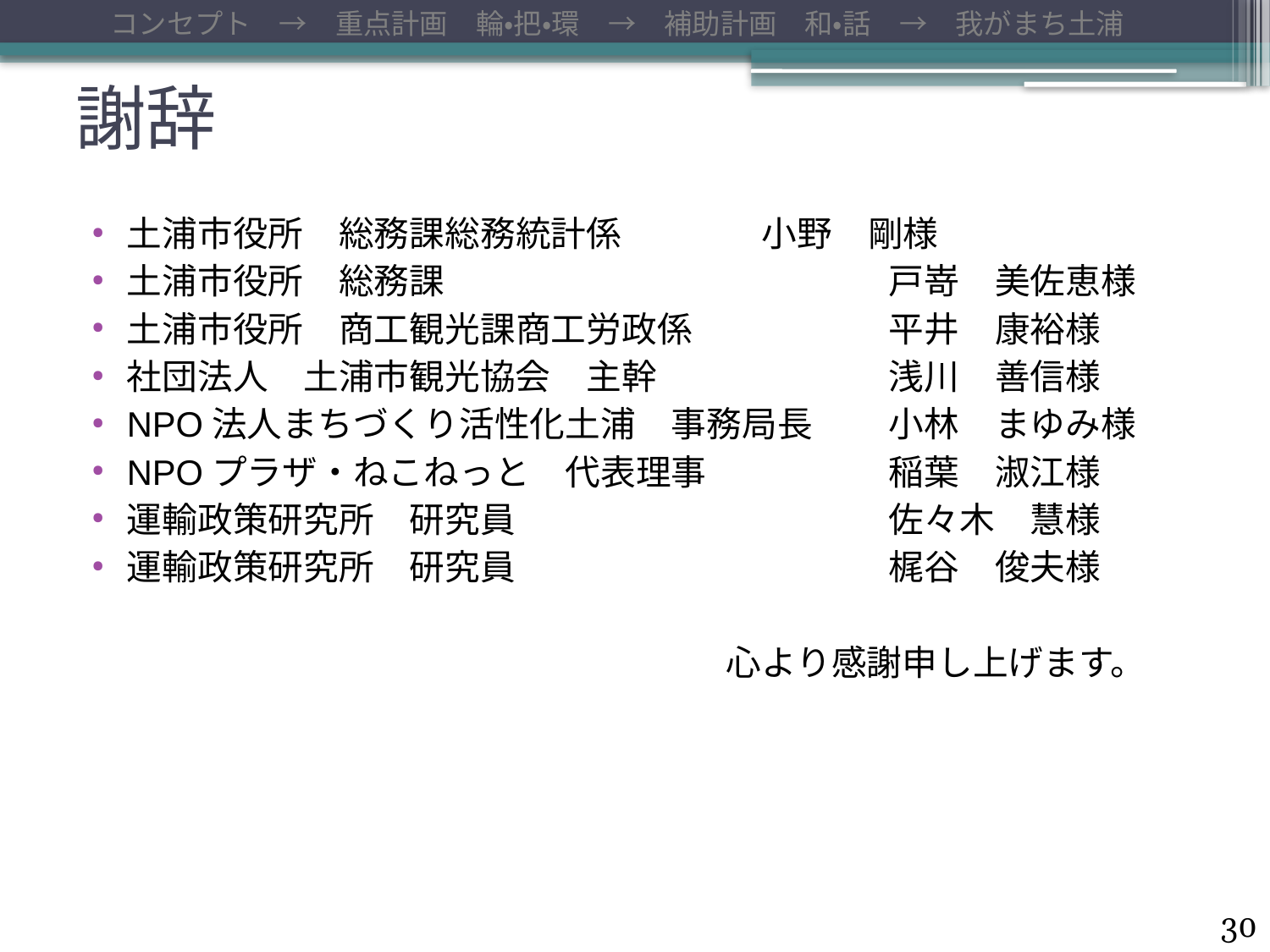

コンセプト　→　重点計画　輪・把・環　→　補助計画　和・話　→　我がまち土浦
# 謝辞

土浦市役所　総務課総務統計係		小野　剛様
土浦市役所　総務課				戸嵜　美佐恵様
土浦市役所　商工観光課商工労政係		平井　康裕様
社団法人　土浦市観光協会　主幹		浅川　善信様
NPO法人まちづくり活性化土浦　事務局長	小林　まゆみ様
NPOプラザ・ねこねっと　代表理事		稲葉　淑江様
運輸政策研究所　研究員			佐々木　慧様
運輸政策研究所　研究員　			梶谷　俊夫様

					心より感謝申し上げます。
30